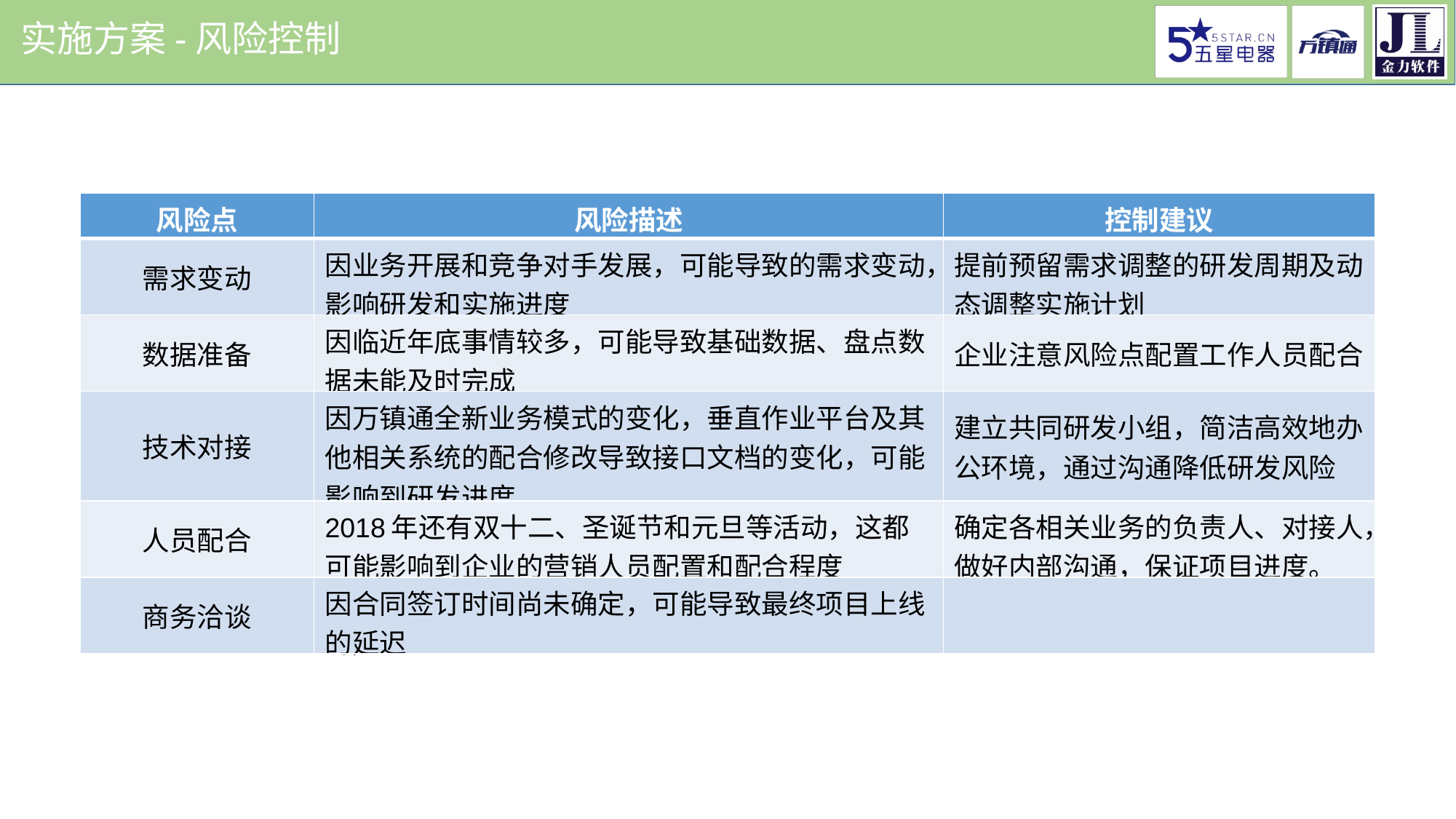

实施方案-风险控制
| 风险点 | 风险描述 | 控制建议 |
| --- | --- | --- |
| 需求变动 | 因业务开展和竞争对手发展，可能导致的需求变动，影响研发和实施进度 | 提前预留需求调整的研发周期及动态调整实施计划 |
| 数据准备 | 因临近年底事情较多，可能导致基础数据、盘点数据未能及时完成 | 企业注意风险点配置工作人员配合 |
| 技术对接 | 因万镇通全新业务模式的变化，垂直作业平台及其他相关系统的配合修改导致接口文档的变化，可能影响到研发进度 | 建立共同研发小组，简洁高效地办公环境，通过沟通降低研发风险 |
| 人员配合 | 2018年还有双十二、圣诞节和元旦等活动，这都可能影响到企业的营销人员配置和配合程度 | 确定各相关业务的负责人、对接人，做好内部沟通，保证项目进度。 |
| 商务洽谈 | 因合同签订时间尚未确定，可能导致最终项目上线的延迟 |  |